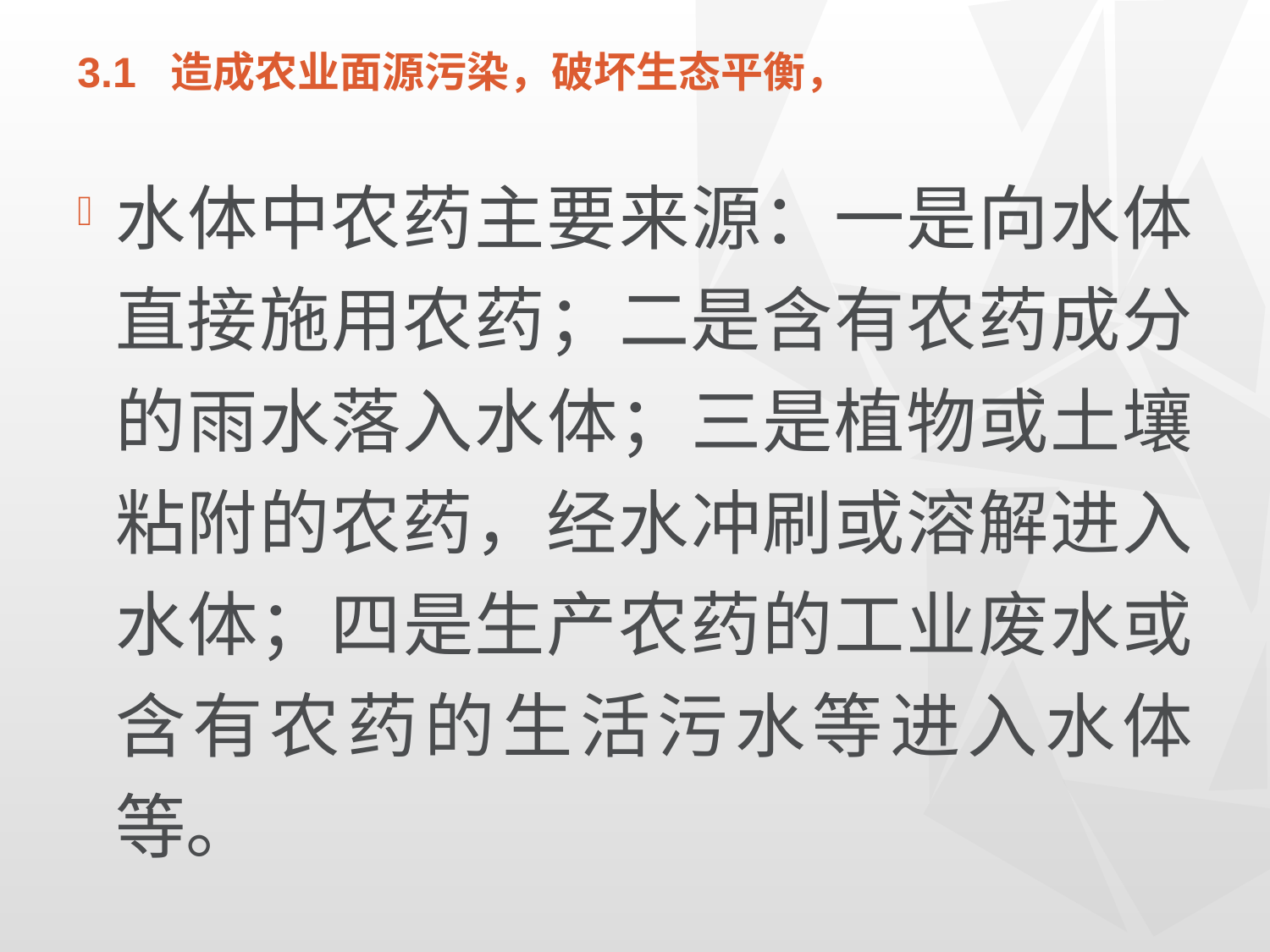

# 3.1  造成农业面源污染，破坏生态平衡，
水体中农药主要来源：一是向水体直接施用农药；二是含有农药成分的雨水落入水体；三是植物或土壤粘附的农药，经水冲刷或溶解进入水体；四是生产农药的工业废水或含有农药的生活污水等进入水体等。